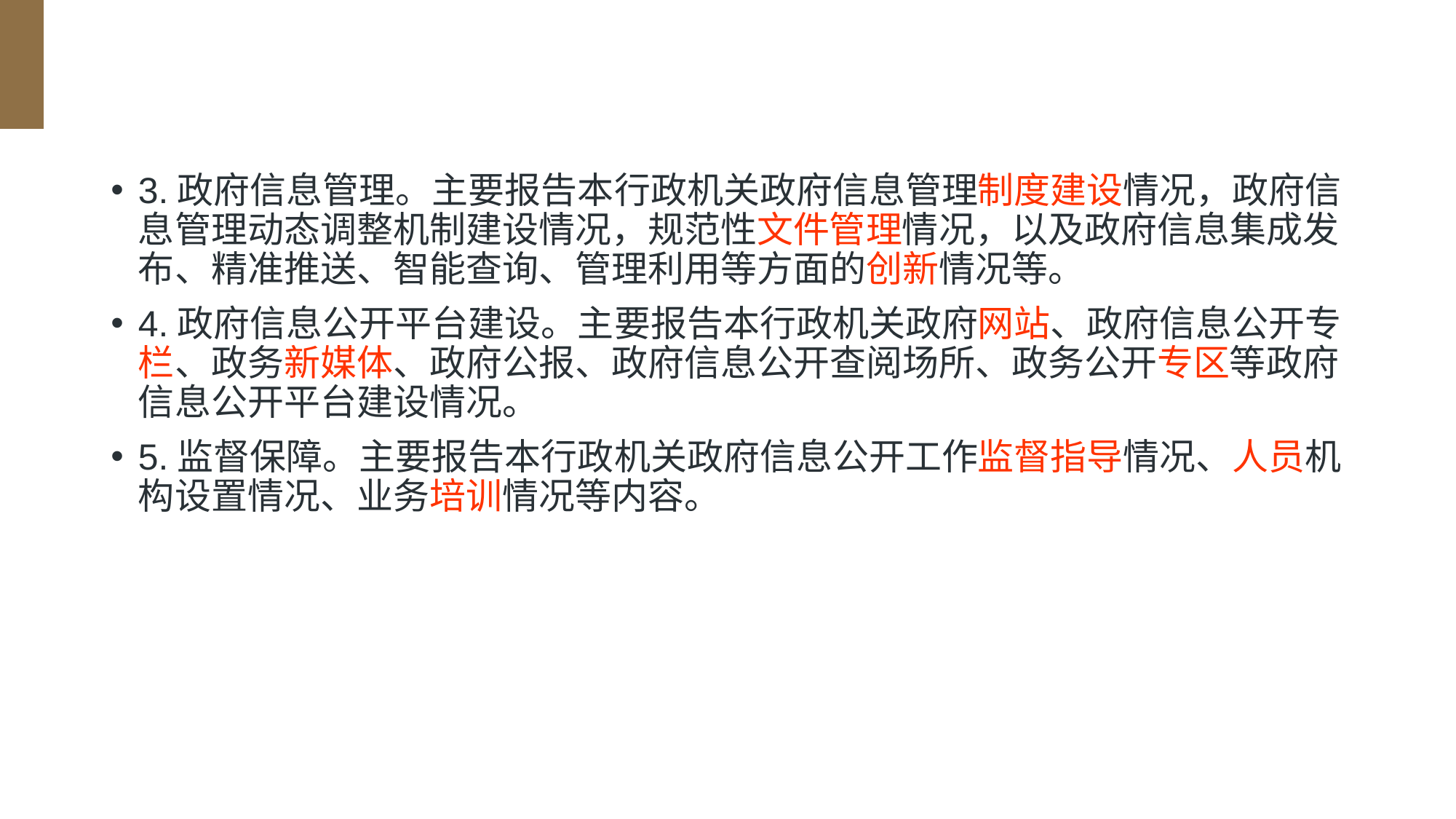

#
3.政府信息管理。主要报告本行政机关政府信息管理制度建设情况，政府信息管理动态调整机制建设情况，规范性文件管理情况，以及政府信息集成发布、精准推送、智能查询、管理利用等方面的创新情况等。
4.政府信息公开平台建设。主要报告本行政机关政府网站、政府信息公开专栏、政务新媒体、政府公报、政府信息公开查阅场所、政务公开专区等政府信息公开平台建设情况。
5.监督保障。主要报告本行政机关政府信息公开工作监督指导情况、人员机构设置情况、业务培训情况等内容。